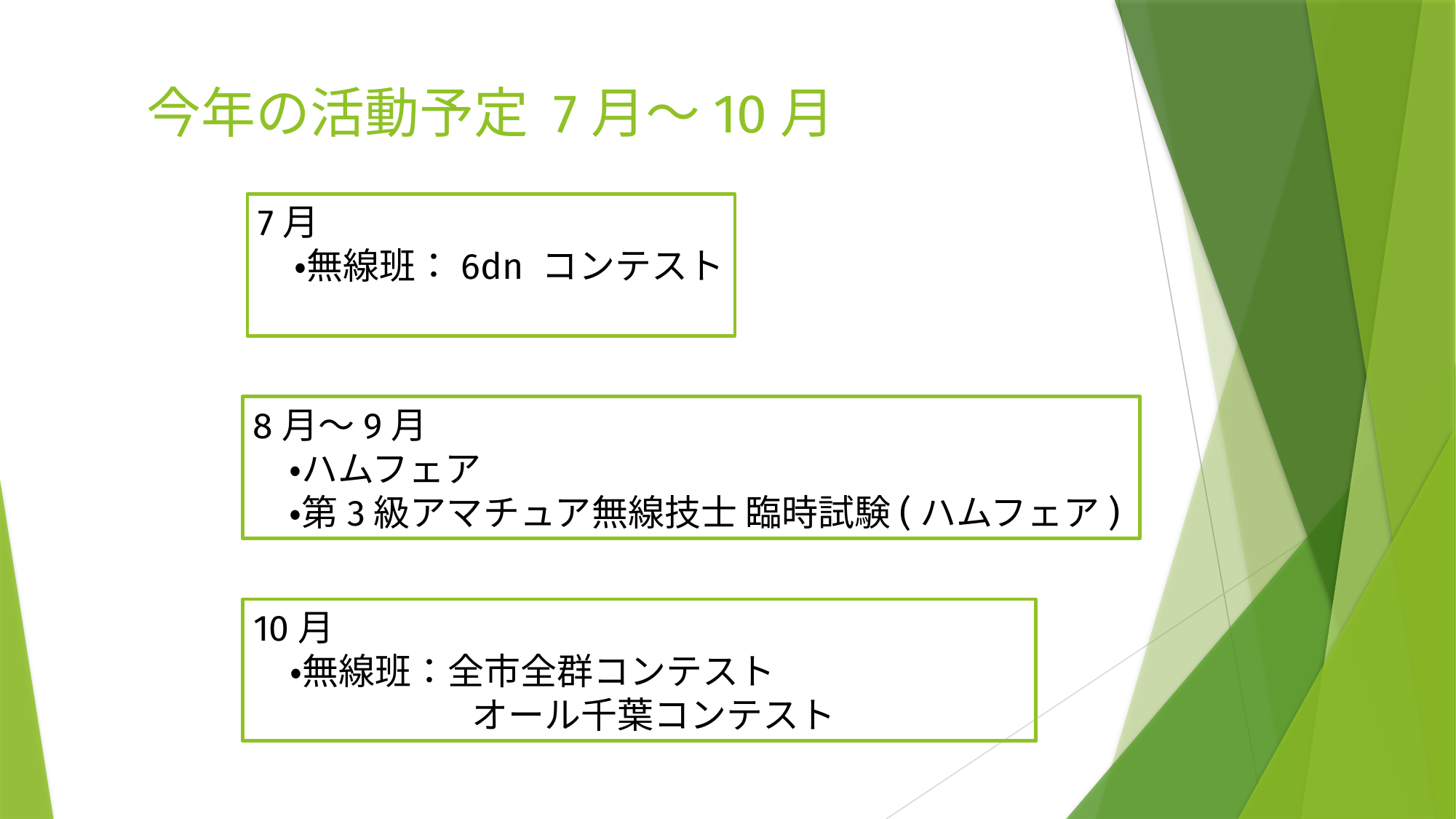

# 今年の活動予定 7月～10月
7月
　・無線班：6dn コンテスト

8月～9月
　・ハムフェア
　・第3級アマチュア無線技士 臨時試験(ハムフェア)
10月
　・無線班：全市全群コンテスト
　　　　　　オール千葉コンテスト